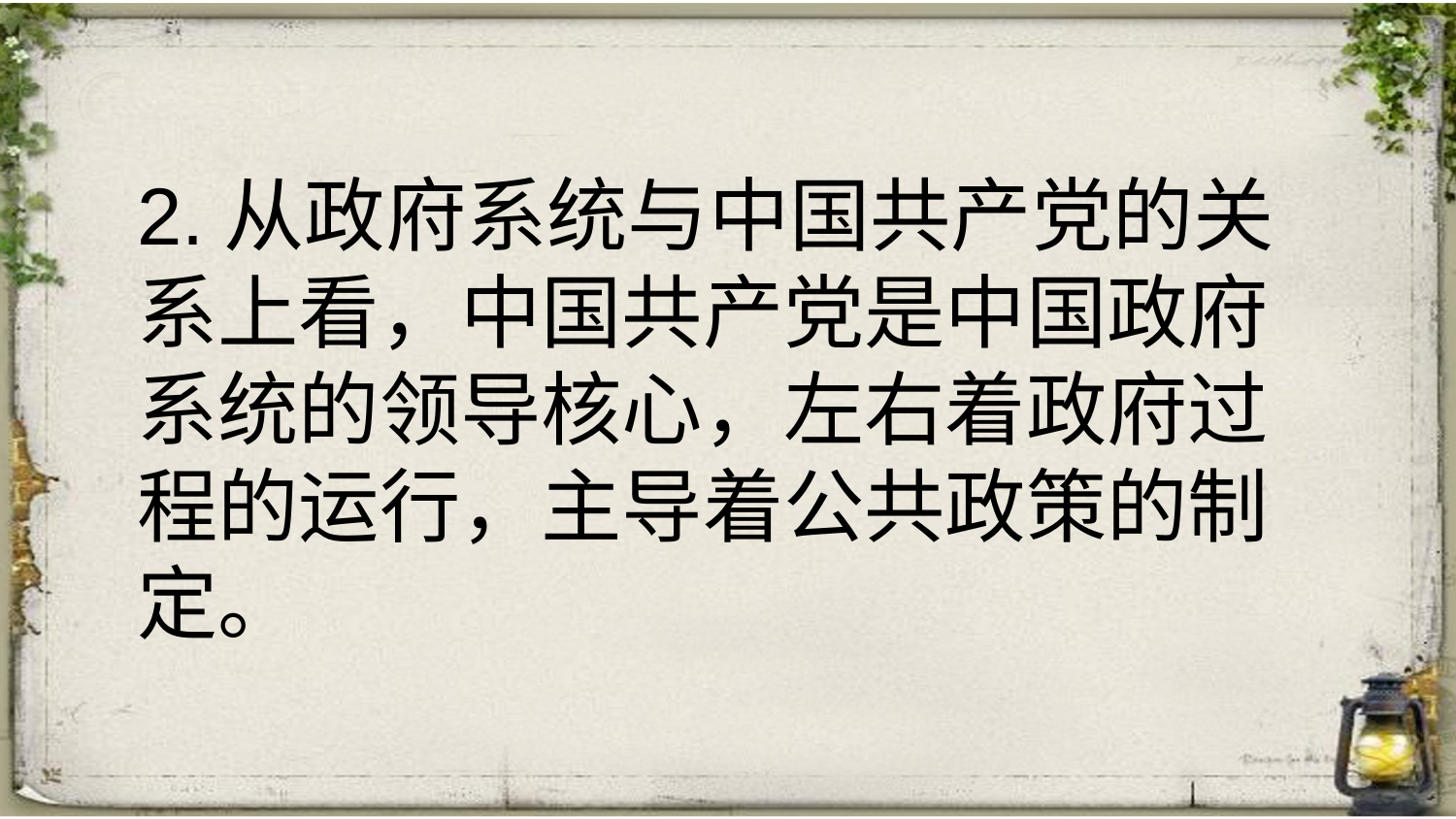

2.从政府系统与中国共产党的关系上看，中国共产党是中国政府系统的领导核心，左右着政府过程的运行，主导着公共政策的制定。